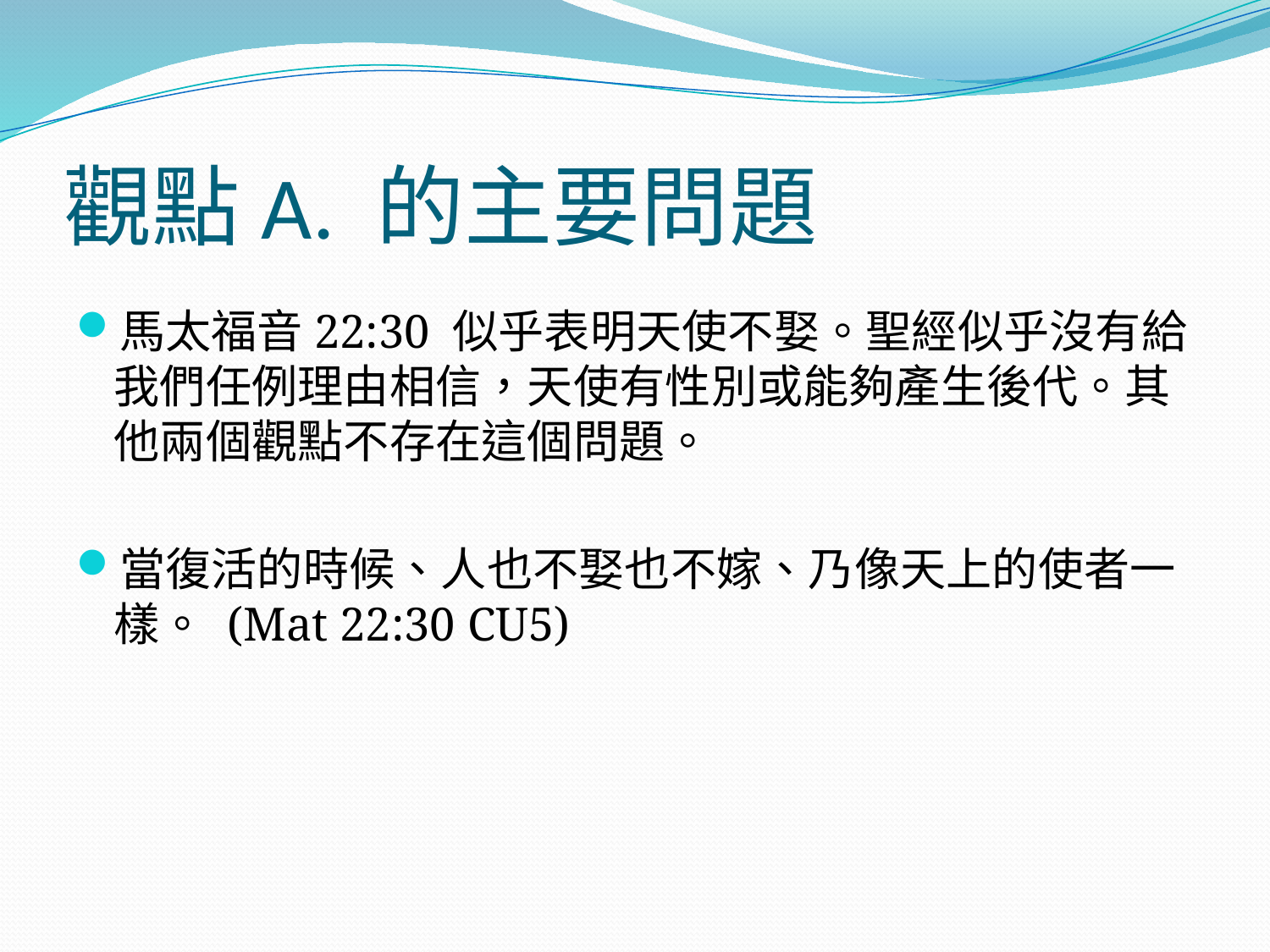

# 觀點A. 的主要問題
馬太福音22:30 似乎表明天使不娶。聖經似乎沒有給我們任例理由相信，天使有性別或能夠產生後代。其他兩個觀點不存在這個問題。

當復活的時候、人也不娶也不嫁、乃像天上的使者一樣。 (Mat 22:30 CU5)